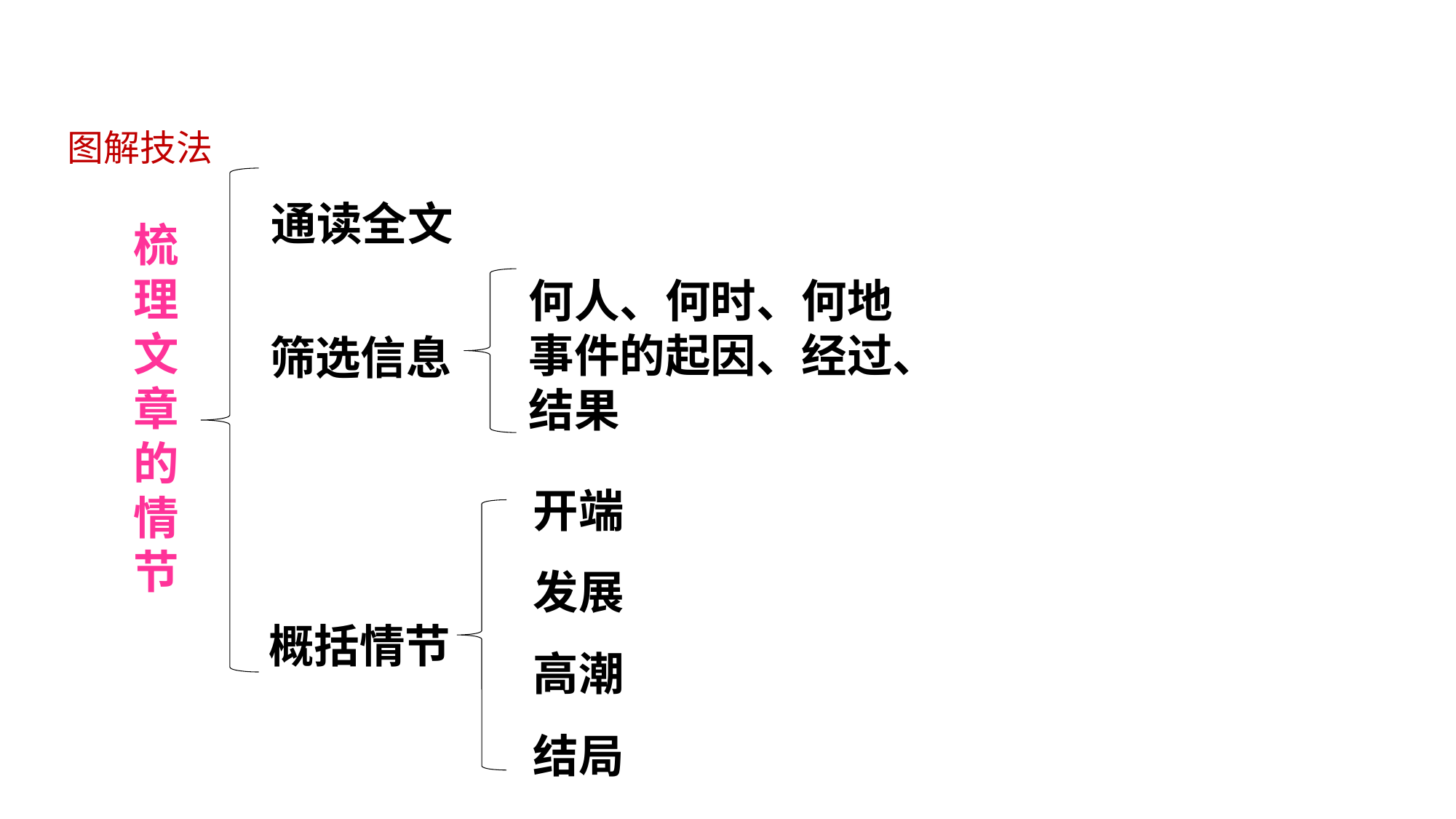

图解技法
通读全文

梳理文章的情节
何人、何时、何地事件的起因、经过、结果

筛选信息
开端
发展
高潮
结局

概括情节